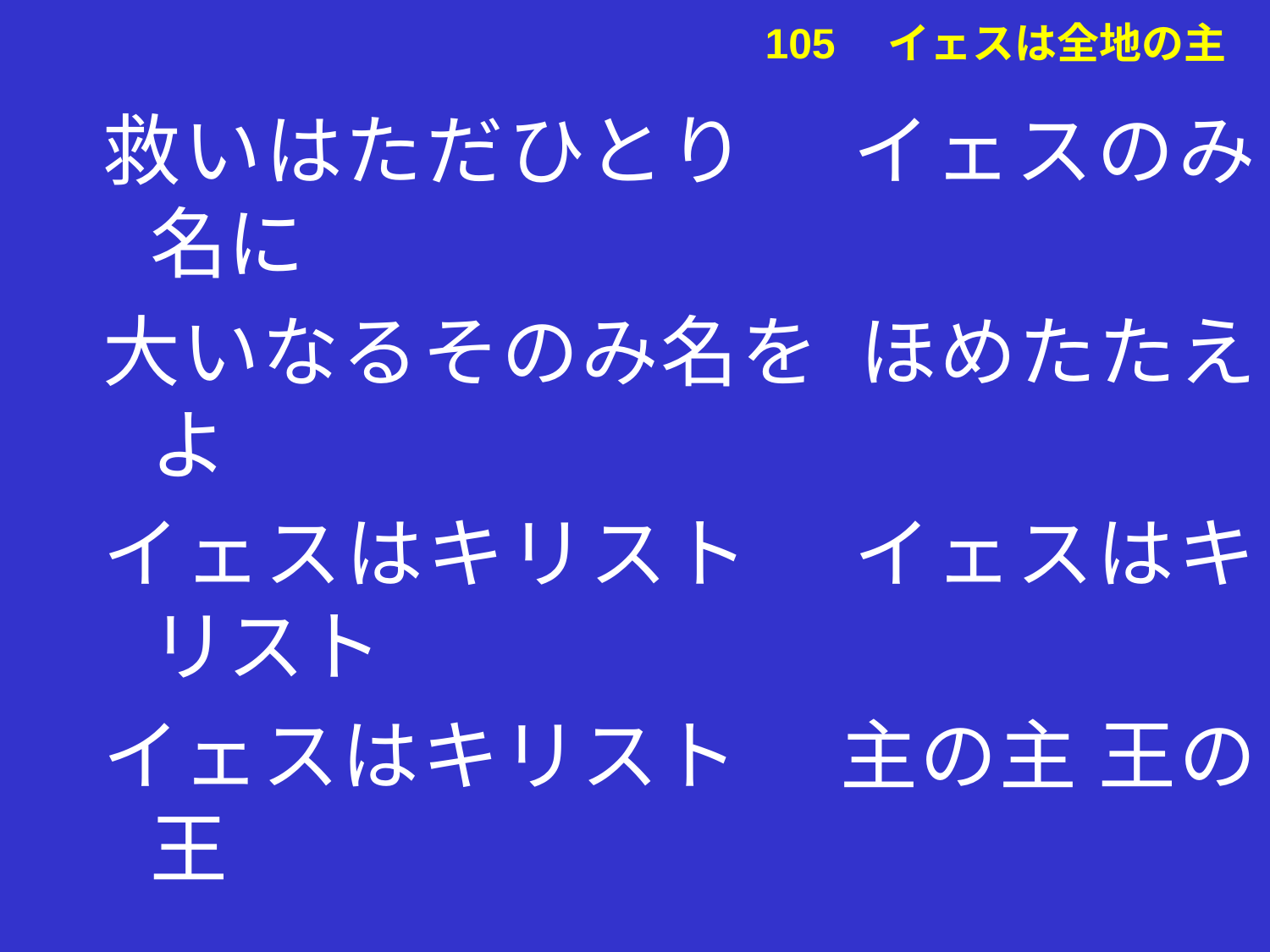

救いはただひとり 　イェスのみ名に
大いなるそのみ名を  ほめたたえよ
イェスはキリスト　 イェスはキリスト
イェスはキリスト　 主の主 王の王
# 105　イェスは全地の主